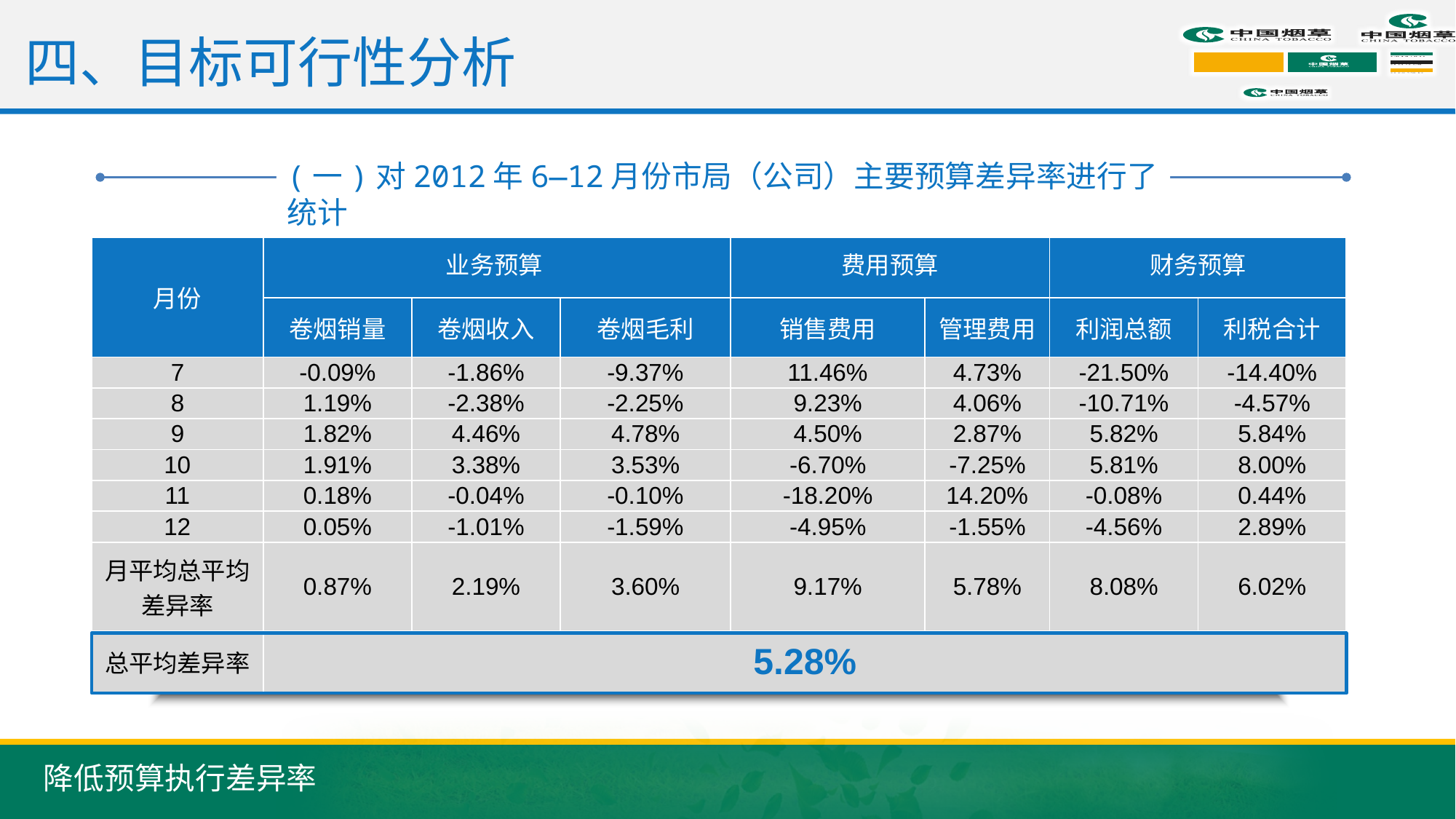

四、目标可行性分析
(一)对2012年6—12月份市局（公司）主要预算差异率进行了统计
| 月份 | 业务预算 |  |  | 费用预算 |  | 财务预算 |  |
| --- | --- | --- | --- | --- | --- | --- | --- |
|  | 卷烟销量 | 卷烟收入 | 卷烟毛利 | 销售费用 | 管理费用 | 利润总额 | 利税合计 |
| 7 | -0.09% | -1.86% | -9.37% | 11.46% | 4.73% | -21.50% | -14.40% |
| 8 | 1.19% | -2.38% | -2.25% | 9.23% | 4.06% | -10.71% | -4.57% |
| 9 | 1.82% | 4.46% | 4.78% | 4.50% | 2.87% | 5.82% | 5.84% |
| 10 | 1.91% | 3.38% | 3.53% | -6.70% | -7.25% | 5.81% | 8.00% |
| 11 | 0.18% | -0.04% | -0.10% | -18.20% | 14.20% | -0.08% | 0.44% |
| 12 | 0.05% | -1.01% | -1.59% | -4.95% | -1.55% | -4.56% | 2.89% |
| 月平均总平均差异率 | 0.87% | 2.19% | 3.60% | 9.17% | 5.78% | 8.08% | 6.02% |
| 总平均差异率 | 5.28% |  |  |  |  |  |  |